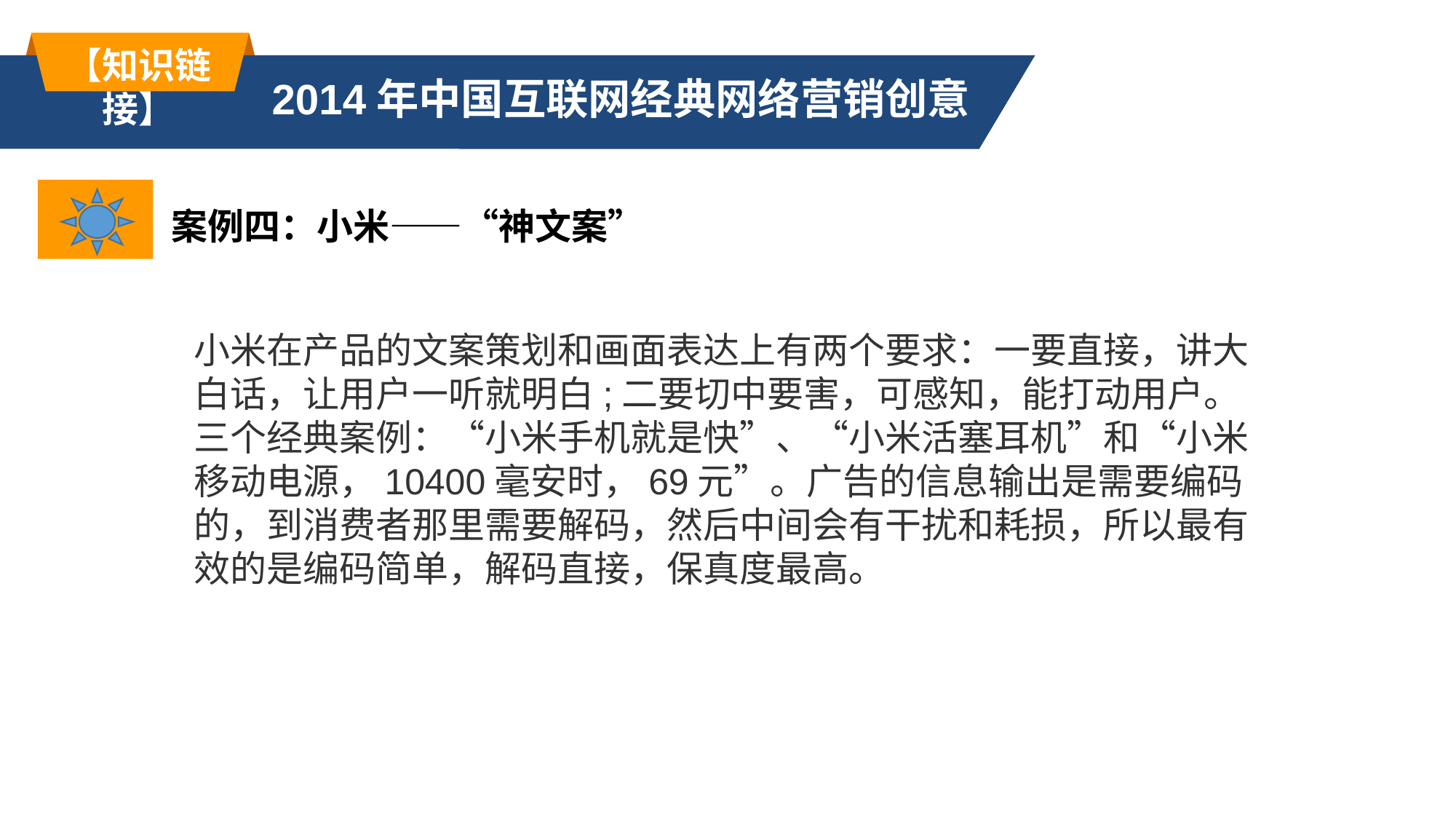

【知识链接】

2014年中国互联网经典网络营销创意

案例四：小米——“神文案”
小米在产品的文案策划和画面表达上有两个要求：一要直接，讲大白话，让用户一听就明白;二要切中要害，可感知，能打动用户。三个经典案例：“小米手机就是快”、“小米活塞耳机”和“小米移动电源，10400毫安时，69元”。广告的信息输出是需要编码的，到消费者那里需要解码，然后中间会有干扰和耗损，所以最有效的是编码简单，解码直接，保真度最高。